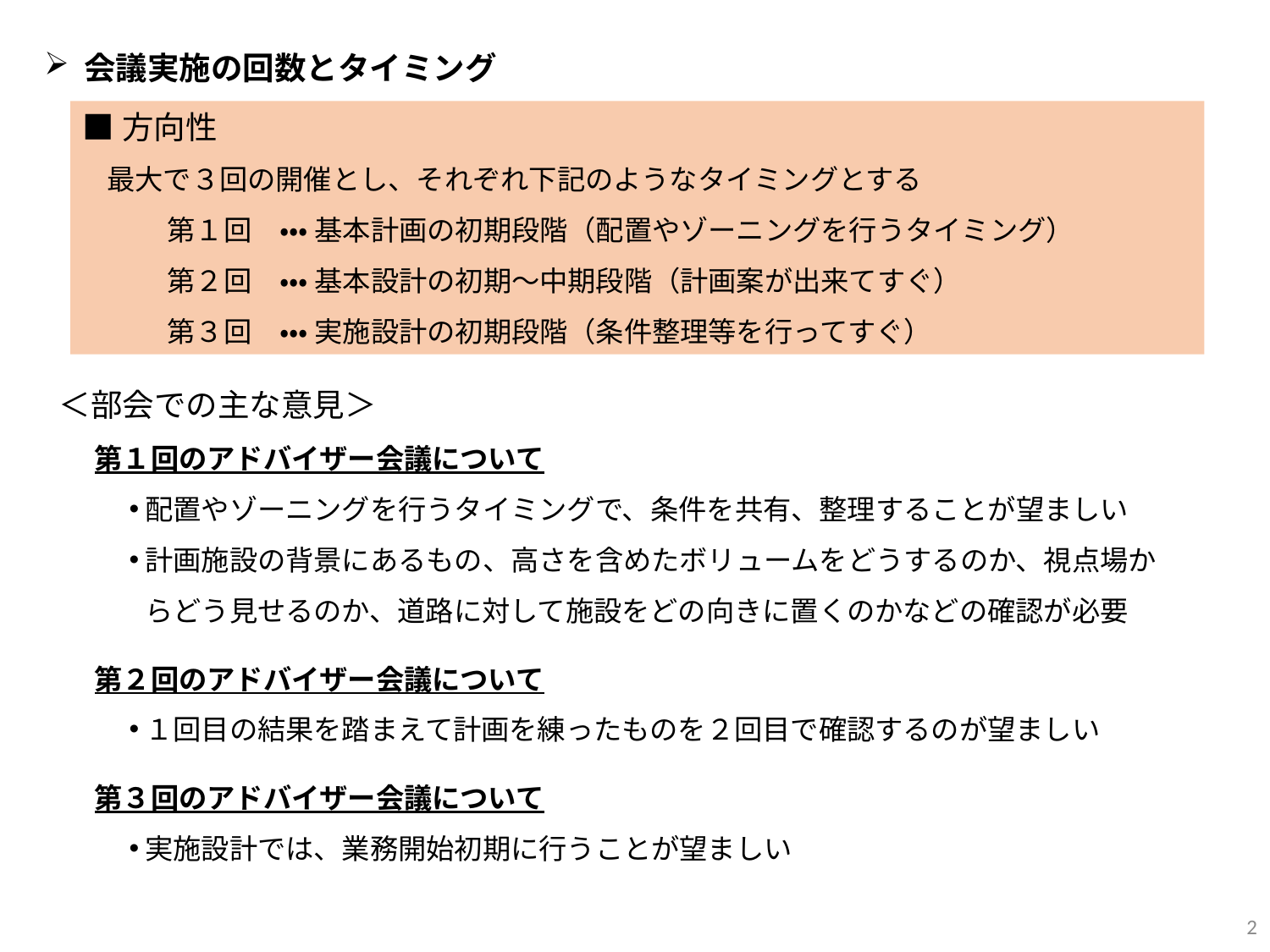

会議実施の回数とタイミング
■方向性
最大で３回の開催とし、それぞれ下記のようなタイミングとする
　　　第１回　・・・ 基本計画の初期段階（配置やゾーニングを行うタイミング）
　　　第２回　・・・ 基本設計の初期～中期段階（計画案が出来てすぐ）
　　　第３回　・・・ 実施設計の初期段階（条件整理等を行ってすぐ）
＜部会での主な意見＞
第１回のアドバイザー会議について
配置やゾーニングを行うタイミングで、条件を共有、整理することが望ましい
計画施設の背景にあるもの、高さを含めたボリュームをどうするのか、視点場からどう見せるのか、道路に対して施設をどの向きに置くのかなどの確認が必要

第２回のアドバイザー会議について
１回目の結果を踏まえて計画を練ったものを２回目で確認するのが望ましい

第３回のアドバイザー会議について
実施設計では、業務開始初期に行うことが望ましい
2